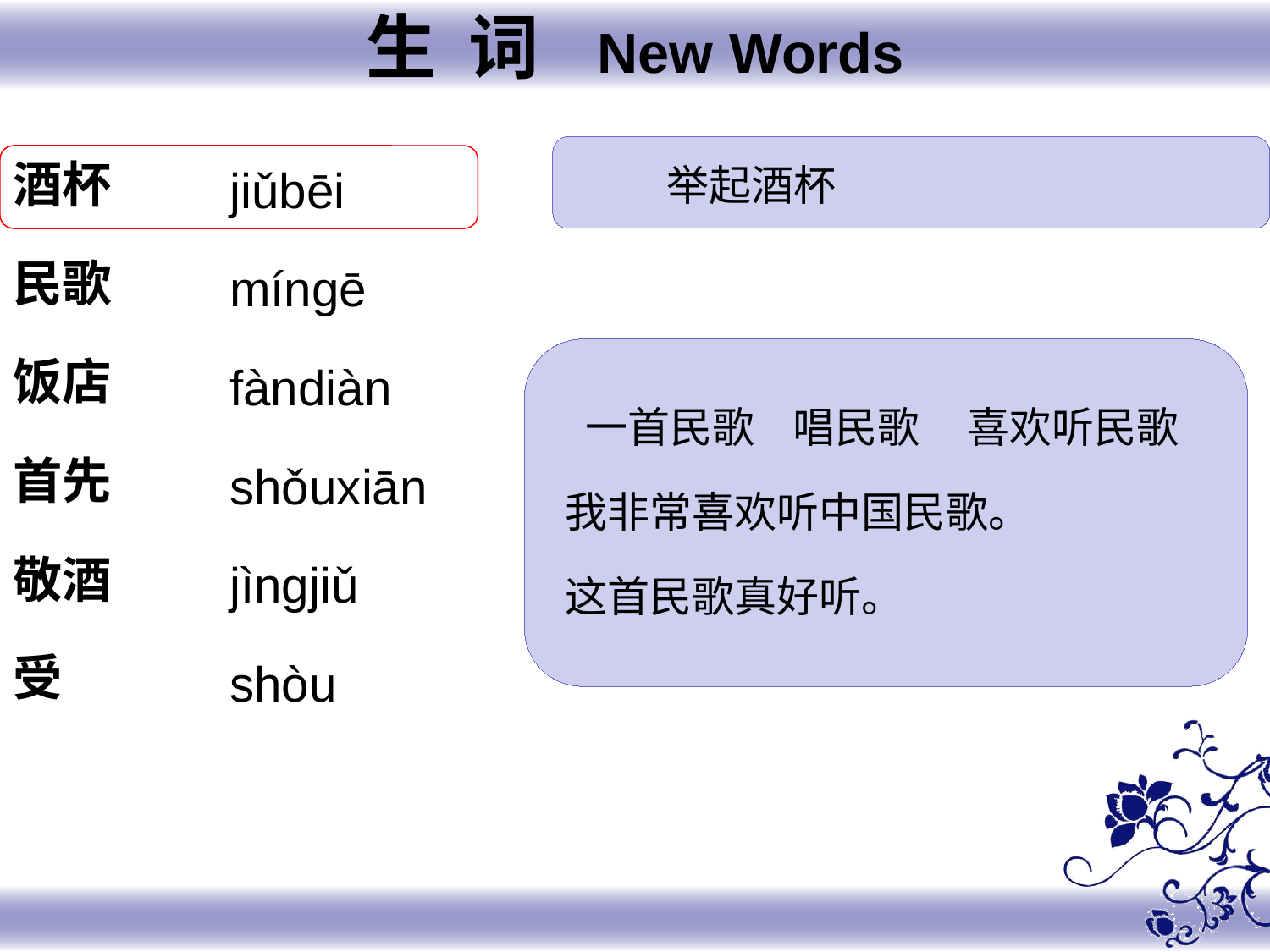

生  词   New Words
酒杯
民歌
饭店
首先
敬酒
受
jiǔbēi
míngē
fàndiàn
shǒuxiān
jìngjiǔ
shòu
        举起酒杯

 一首民歌    唱民歌     喜欢听民歌
我非常喜欢听中国民歌。
这首民歌真好听。